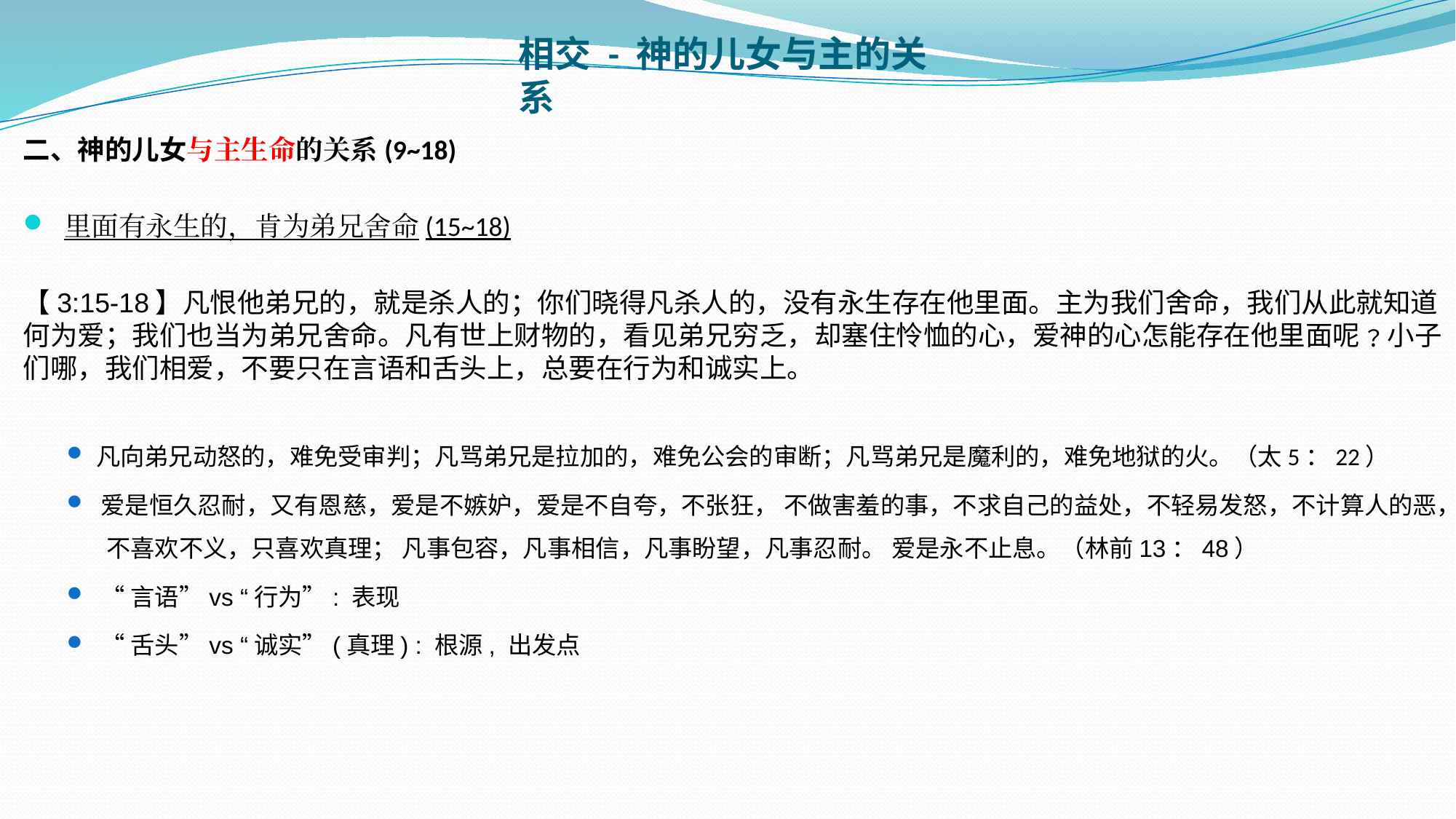

# 相交 - 神的儿女与主的关系
二、神的儿女与主生命的关系(9~18)

里面有永生的，肯为弟兄舍命(15~18)

【3:15-18】凡恨他弟兄的，就是杀人的；你们晓得凡杀人的，没有永生存在他里面。主为我们舍命，我们从此就知道何为爱；我们也当为弟兄舍命。凡有世上财物的，看见弟兄穷乏，却塞住怜恤的心，爱神的心怎能存在他里面呢﹖小子们哪，我们相爱，不要只在言语和舌头上，总要在行为和诚实上。

凡向弟兄动怒的，难免受审判；凡骂弟兄是拉加的，难免公会的审断；凡骂弟兄是魔利的，难免地狱的火。（太5：22）
爱是恒久忍耐，又有恩慈，爱是不嫉妒，爱是不自夸，不张狂， 不做害羞的事，不求自己的益处，不轻易发怒，不计算人的恶， 不喜欢不义，只喜欢真理； 凡事包容，凡事相信，凡事盼望，凡事忍耐。 爱是永不止息。（林前13：48）
“言语”vs “行为”: 表现
“舌头”vs “诚实”(真理) : 根源, 出发点